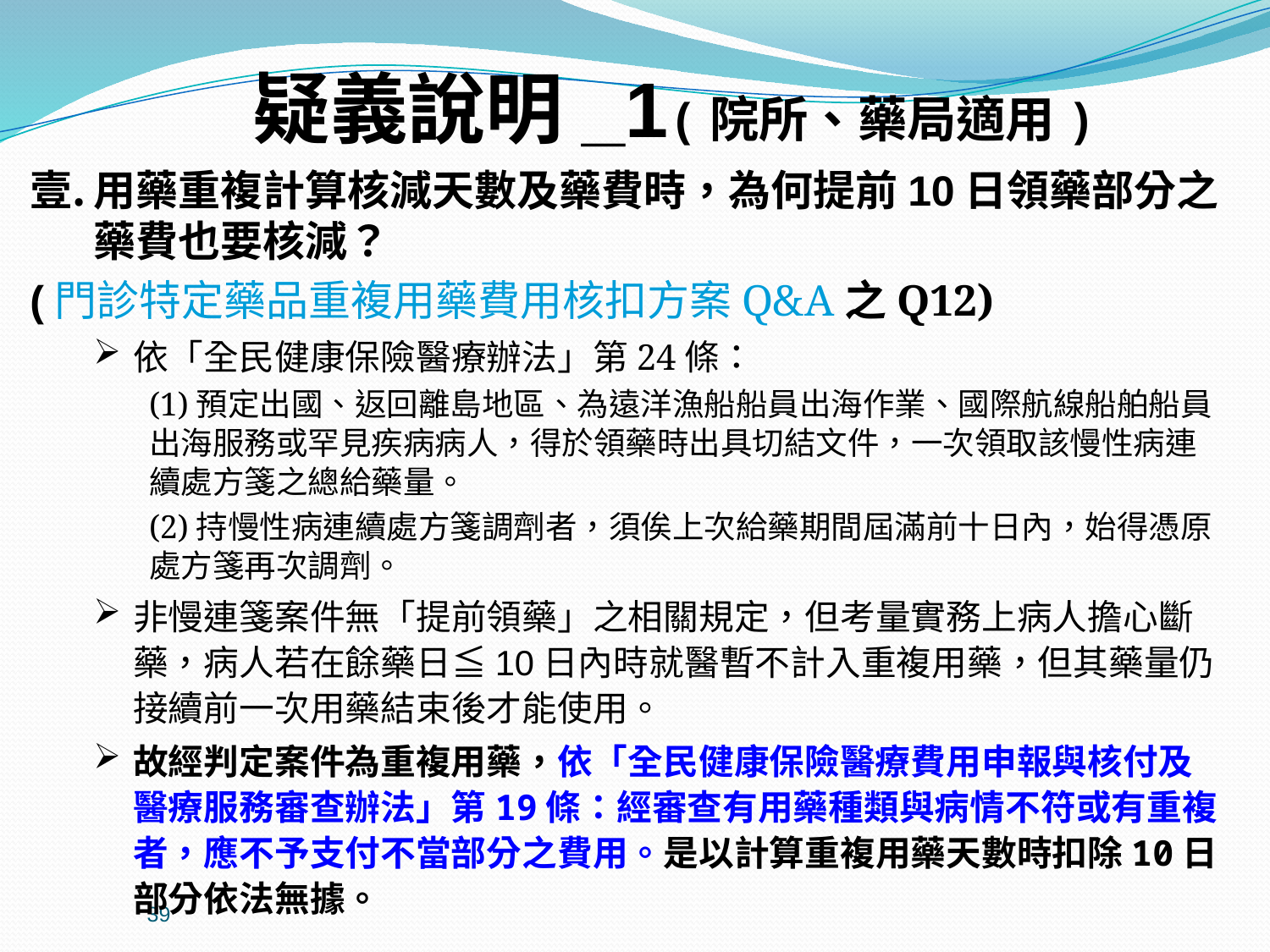

疑義說明_1(院所、藥局適用)
用藥重複計算核減天數及藥費時，為何提前10日領藥部分之藥費也要核減？
(門診特定藥品重複用藥費用核扣方案Q&A之Q12)
依「全民健康保險醫療辦法」第24條：
(1)預定出國、返回離島地區、為遠洋漁船船員出海作業、國際航線船舶船員出海服務或罕見疾病病人，得於領藥時出具切結文件，一次領取該慢性病連續處方箋之總給藥量。
(2)持慢性病連續處方箋調劑者，須俟上次給藥期間屆滿前十日內，始得憑原處方箋再次調劑。
非慢連箋案件無「提前領藥」之相關規定，但考量實務上病人擔心斷藥，病人若在餘藥日≦10日內時就醫暫不計入重複用藥，但其藥量仍接續前一次用藥結束後才能使用。
故經判定案件為重複用藥，依「全民健康保險醫療費用申報與核付及醫療服務審查辦法」第19條：經審查有用藥種類與病情不符或有重複者，應不予支付不當部分之費用。是以計算重複用藥天數時扣除10日部分依法無據。
39